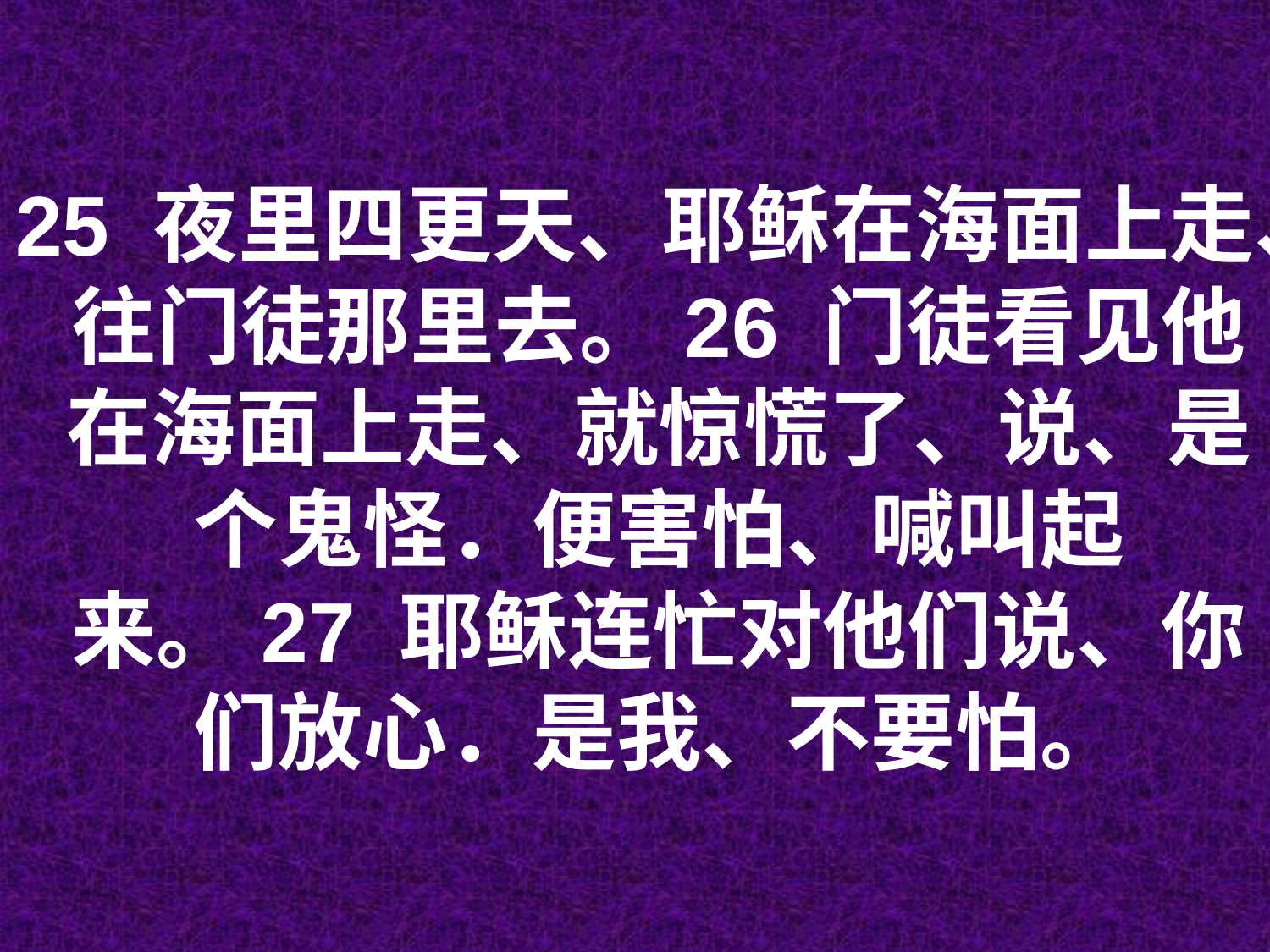

25 夜里四更天、耶稣在海面上走、往门徒那里去。26 门徒看见他在海面上走、就惊慌了、说、是个鬼怪．便害怕、喊叫起来。27 耶稣连忙对他们说、你们放心．是我、不要怕。